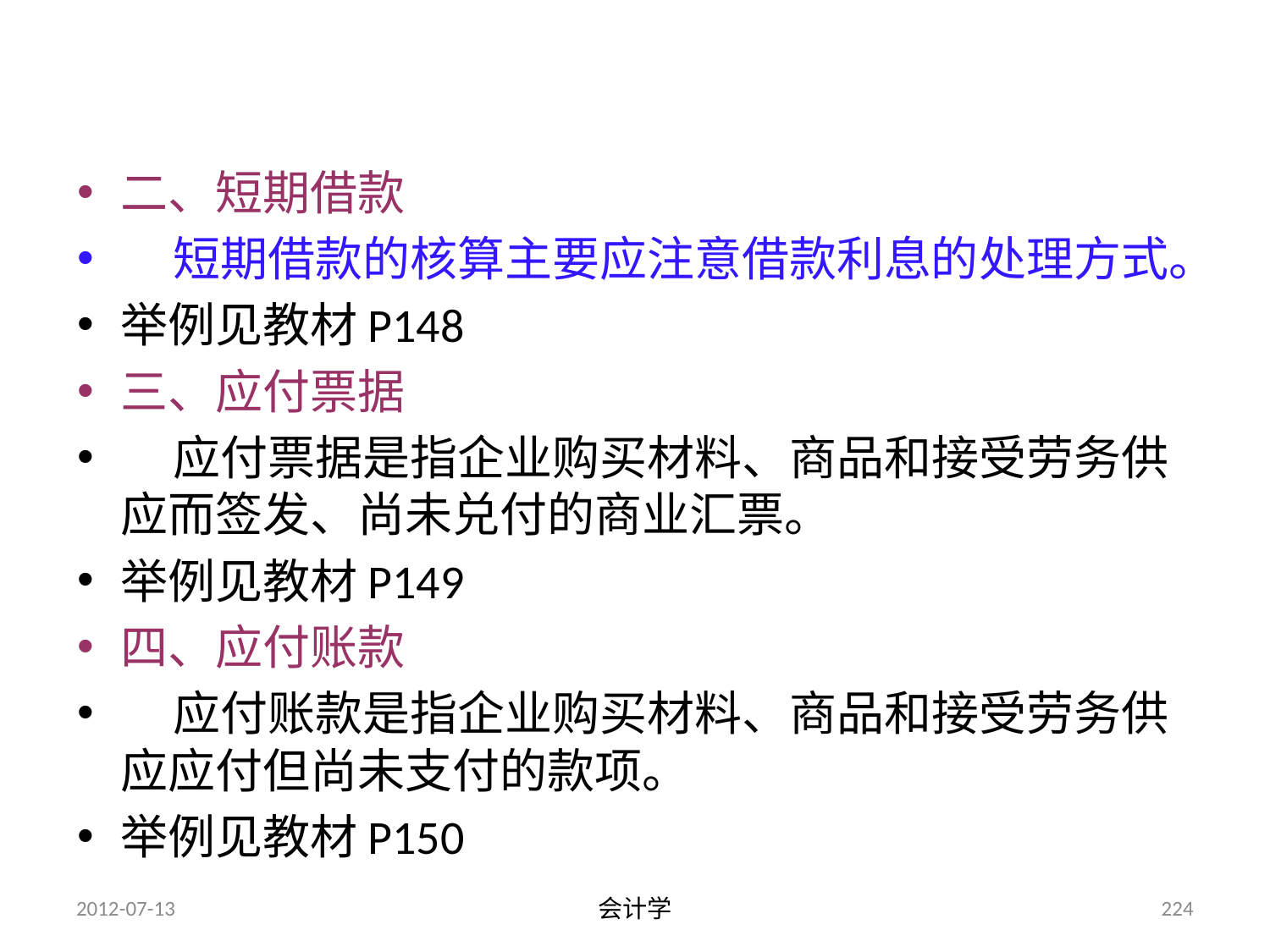

二、短期借款
    短期借款的核算主要应注意借款利息的处理方式。
举例见教材P148
三、应付票据
    应付票据是指企业购买材料、商品和接受劳务供应而签发、尚未兑付的商业汇票。
举例见教材P149
四、应付账款
    应付账款是指企业购买材料、商品和接受劳务供应应付但尚未支付的款项。
举例见教材P150

2012-07-13
会计学
224